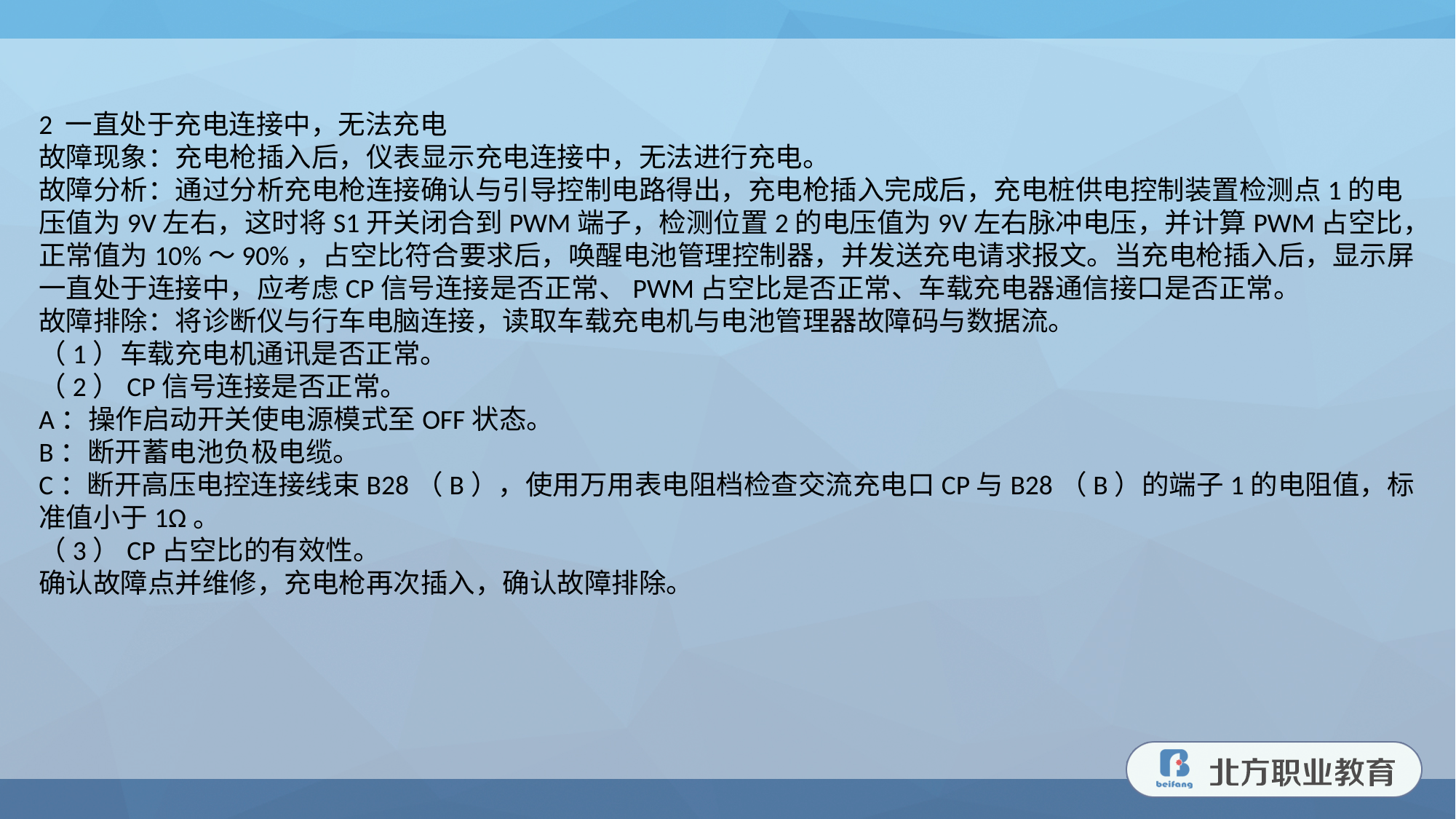

2 一直处于充电连接中，无法充电
故障现象：充电枪插入后，仪表显示充电连接中，无法进行充电。
故障分析：通过分析充电枪连接确认与引导控制电路得出，充电枪插入完成后，充电桩供电控制装置检测点1的电压值为9V左右，这时将S1开关闭合到PWM端子，检测位置2的电压值为9V左右脉冲电压，并计算PWM占空比，正常值为10%～90%，占空比符合要求后，唤醒电池管理控制器，并发送充电请求报文。当充电枪插入后，显示屏一直处于连接中，应考虑CP信号连接是否正常、PWM占空比是否正常、车载充电器通信接口是否正常。
故障排除：将诊断仪与行车电脑连接，读取车载充电机与电池管理器故障码与数据流。
（1）车载充电机通讯是否正常。
（2）CP信号连接是否正常。
A：操作启动开关使电源模式至OFF状态。
B：断开蓄电池负极电缆。
C：断开高压电控连接线束B28（B），使用万用表电阻档检查交流充电口CP与B28（B）的端子1的电阻值，标准值小于1Ω。
（3）CP占空比的有效性。
确认故障点并维修，充电枪再次插入，确认故障排除。